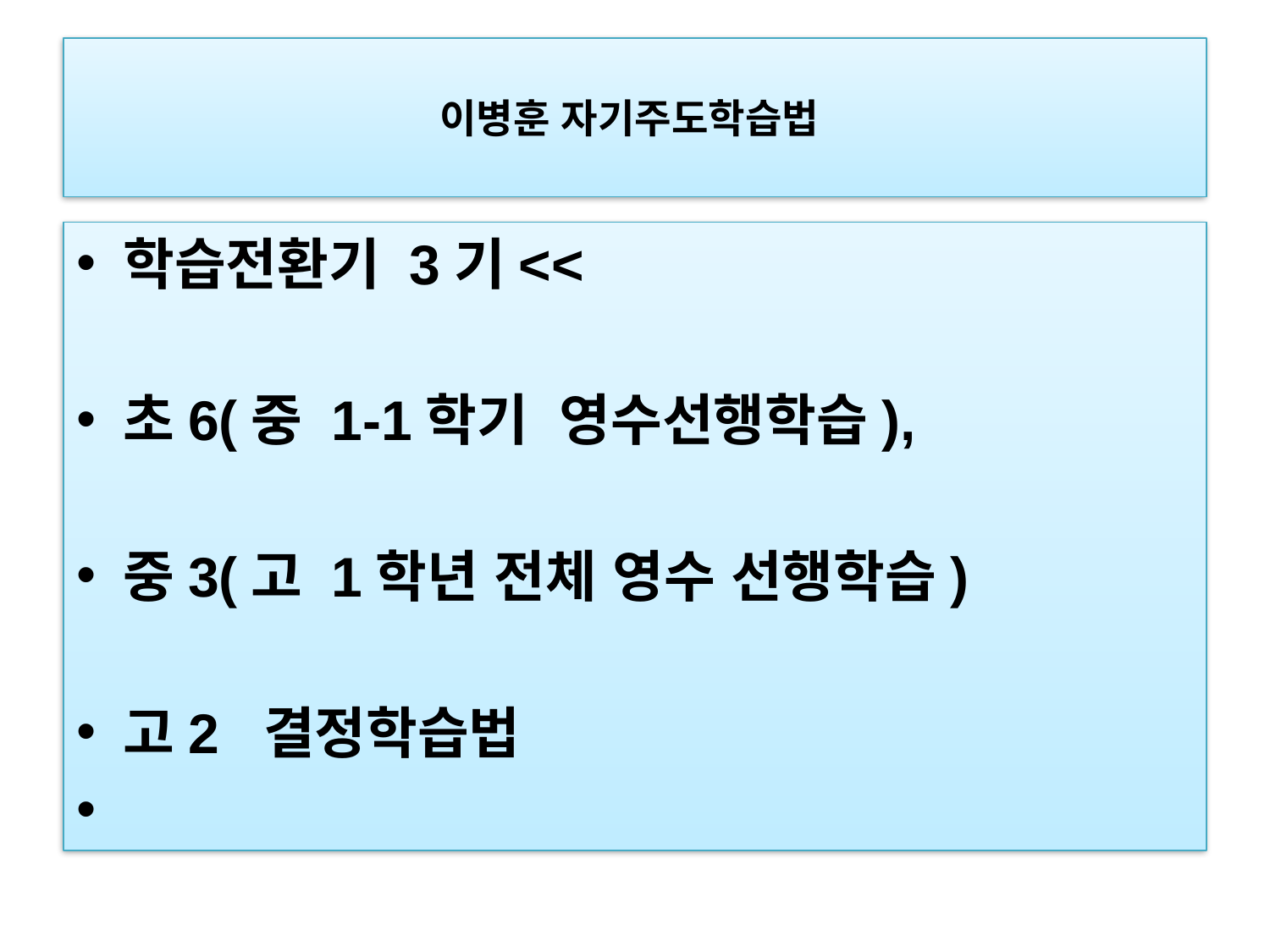

# 이병훈 자기주도학습법
학습전환기 3기<<

초6(중 1-1학기  영수선행학습),

중3(고 1학년 전체 영수 선행학습)

고2  결정학습법